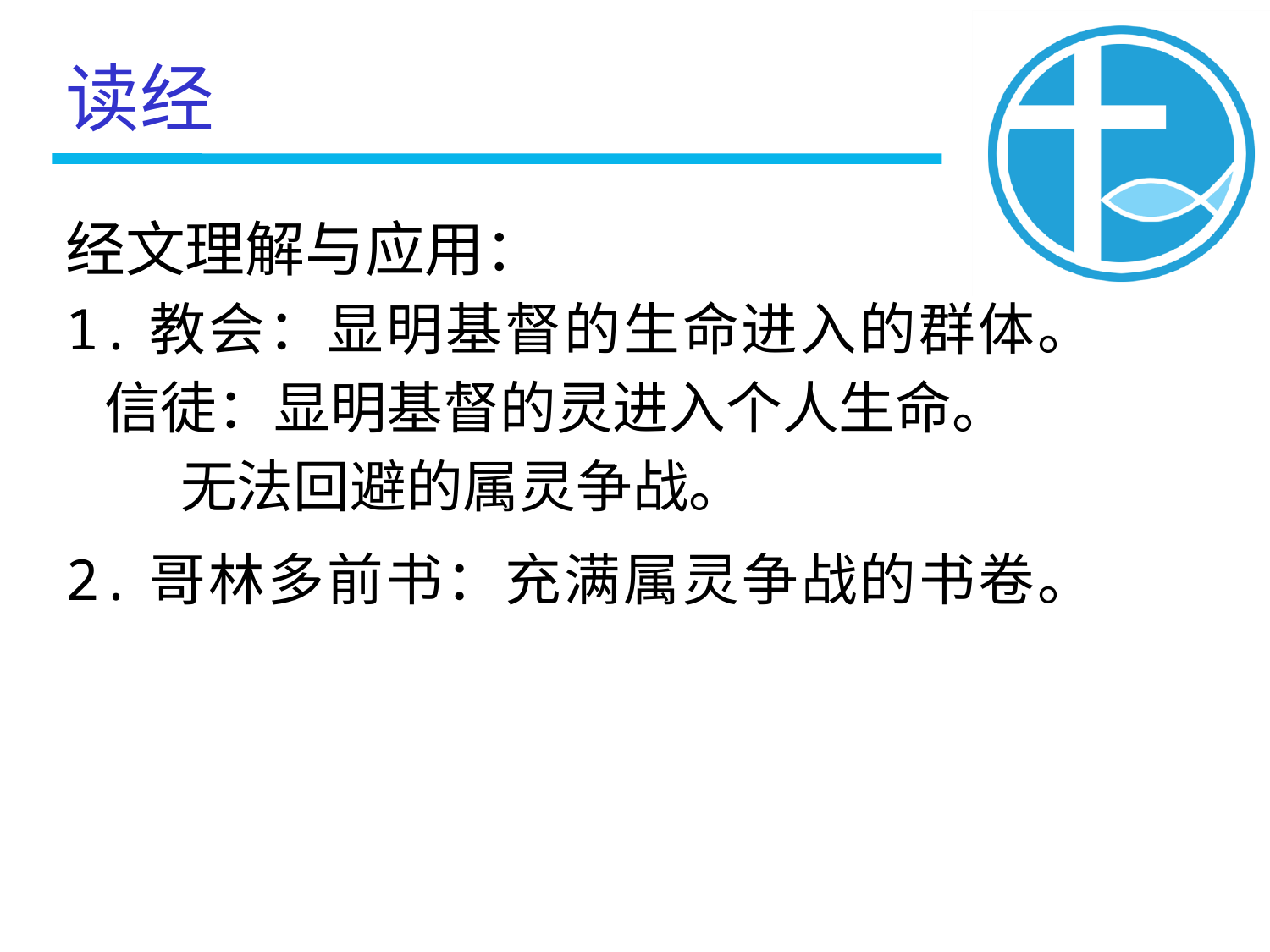

读经
经文理解与应用：
1.教会：显明基督的生命进入的群体。
  信徒：显明基督的灵进入个人生命。
        无法回避的属灵争战。
2.哥林多前书：充满属灵争战的书卷。